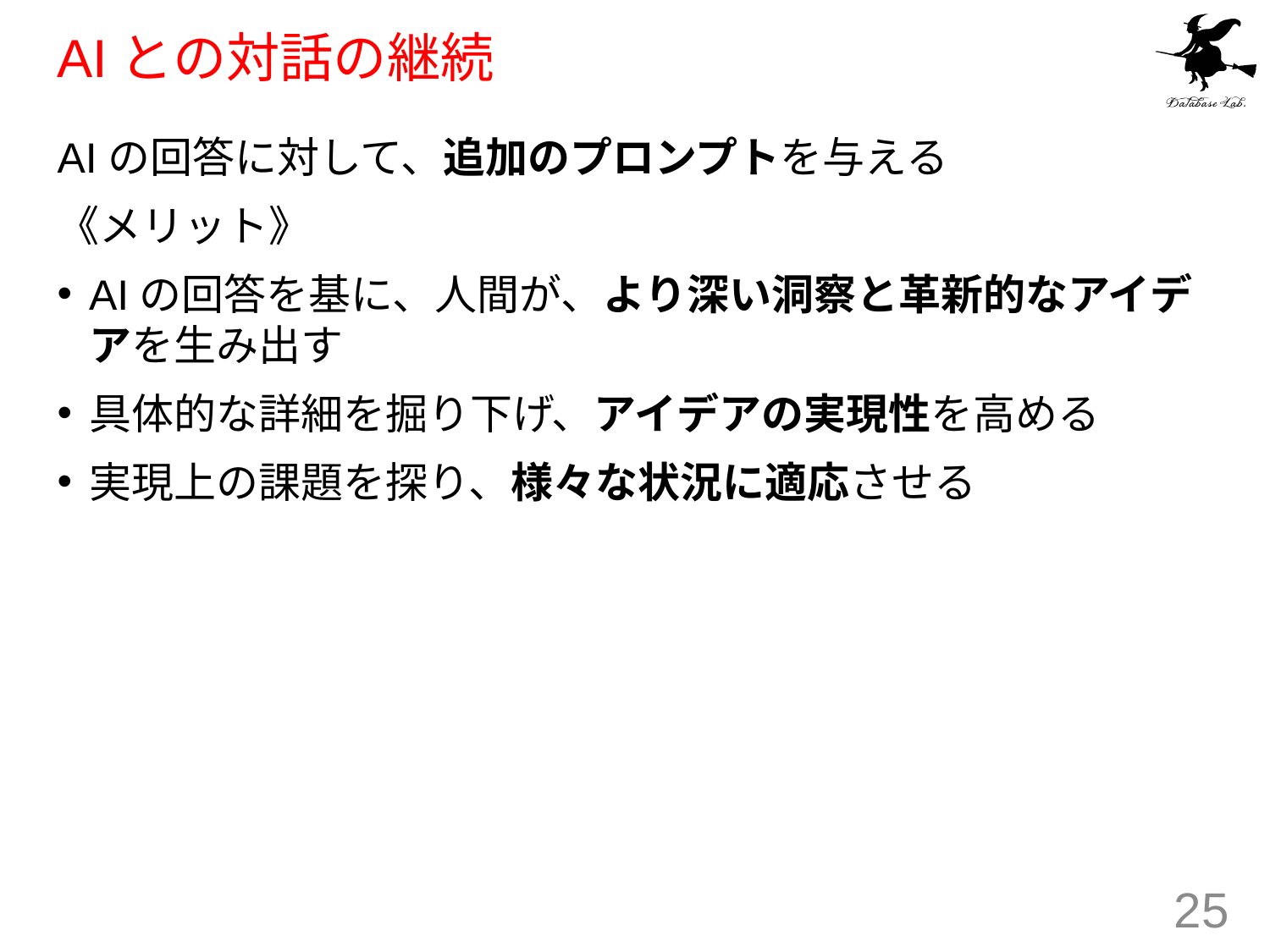

# AIとの対話の継続
AIの回答に対して、追加のプロンプトを与える
《メリット》
AIの回答を基に、人間が、より深い洞察と革新的なアイデアを生み出す
具体的な詳細を掘り下げ、アイデアの実現性を高める
実現上の課題を探り、様々な状況に適応させる

25